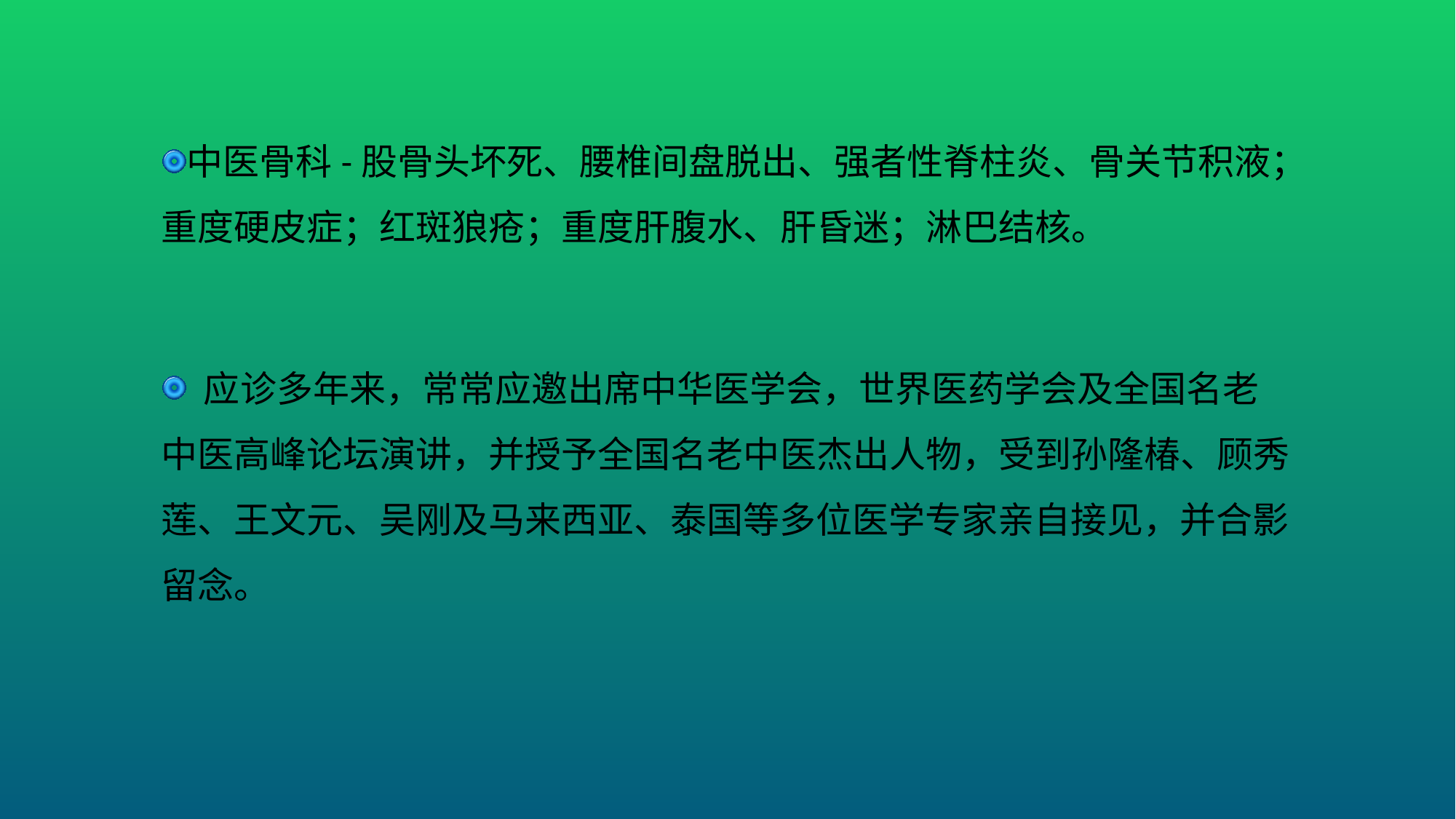

中医骨科-股骨头坏死、腰椎间盘脱出、强者性脊柱炎、骨关节积液；重度硬皮症；红斑狼疮；重度肝腹水、肝昏迷；淋巴结核。

 应诊多年来，常常应邀出席中华医学会，世界医药学会及全国名老中医高峰论坛演讲，并授予全国名老中医杰出人物，受到孙隆椿、顾秀莲、王文元、吴刚及马来西亚、泰国等多位医学专家亲自接见，并合影留念。